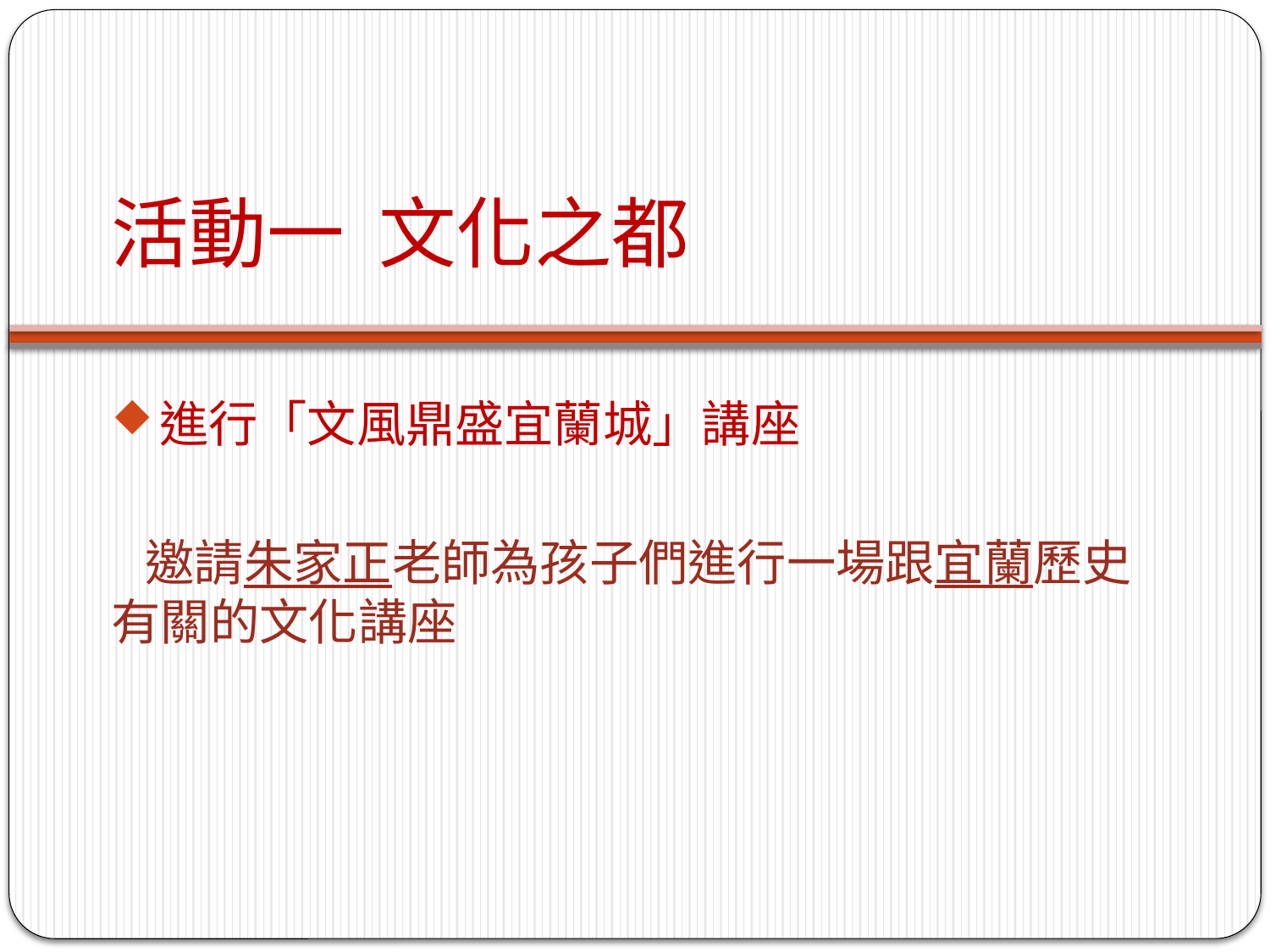

活動一  文化之都
進行「文風鼎盛宜蘭城」講座

  邀請朱家正老師為孩子們進行一場跟宜蘭歷史有關的文化講座